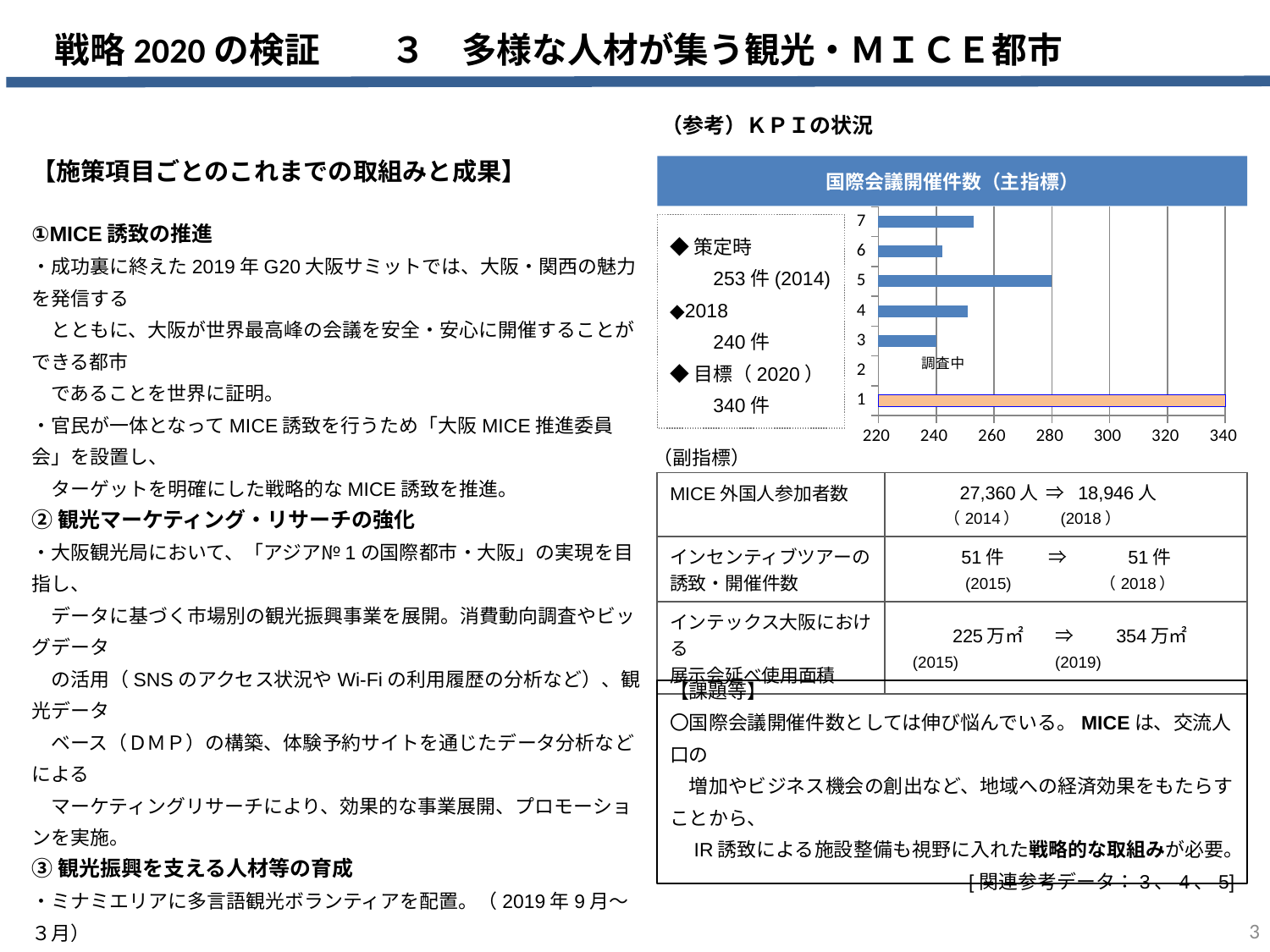

戦略2020の検証　　３　多様な人材が集う観光・ＭＩＣＥ都市
（参考）ＫＰＩの状況
【施策項目ごとのこれまでの取組みと成果】
国際会議開催件数（主指標）

### Chart

| Category |  |
|---|---|
①MICE誘致の推進
・成功裏に終えた2019年G20大阪サミットでは、大阪・関西の魅力を発信する
　とともに、大阪が世界最高峰の会議を安全・安心に開催することができる都市
　であることを世界に証明。
・官民が一体となってMICE誘致を行うため「大阪MICE推進委員会」を設置し、
　ターゲットを明確にした戦略的なMICE誘致を推進。
②観光マーケティング・リサーチの強化
・大阪観光局において、「アジア№1の国際都市・大阪」の実現を目指し、
　データに基づく市場別の観光振興事業を展開。消費動向調査やビッグデータ
　の活用（SNSのアクセス状況やWi-Fiの利用履歴の分析など）、観光データ
　ベース（ＤＭＰ）の構築、体験予約サイトを通じたデータ分析などによる
　マーケティングリサーチにより、効果的な事業展開、プロモーションを実施。
③観光振興を支える人材等の育成
・ミナミエリアに多言語観光ボランティアを配置。（2019年9月～３月）
・府民が外国人旅行者と気軽に交流が図れるよう英語によるコミュニケーション
　講座を開催。（2019年9月～2020年1月）
・多言語観光ボランティアの育成等について、市町村と連携したプラットフォームの
　形成に取り組むとともに、市町村が独自で行う取組みにも支援を実施。
・都市魅力創造を共同して支える仕組みとして、官民において情報共有・意見
　交換する「おおさか都市魅力・観光ネットワーク会議」を開催し、観光振興
　関係者のネットワークづくりを推進。
◆策定時
　　253件(2014)
◆2018
　　240件
◆目標（2020）
　　340件
（副指標）
| MICE外国人参加者数 | 27,360人 ⇒ 18,946人　 （2014） (2018） |
| --- | --- |
| インセンティブツアーの 誘致・開催件数 | 51件　 　⇒　　　51件 (2015)　　 　　 （2018） |
| インテックス大阪における 展示会延べ使用面積 | 225万㎡　　⇒　　354万㎡　 　　　 (2019) |
【課題等】
〇国際会議開催件数としては伸び悩んでいる。MICEは、交流人口の
　増加やビジネス機会の創出など、地域への経済効果をもたらすことから、
　IR誘致による施設整備も視野に入れた戦略的な取組みが必要。
[関連参考データ：3、4、5]
3